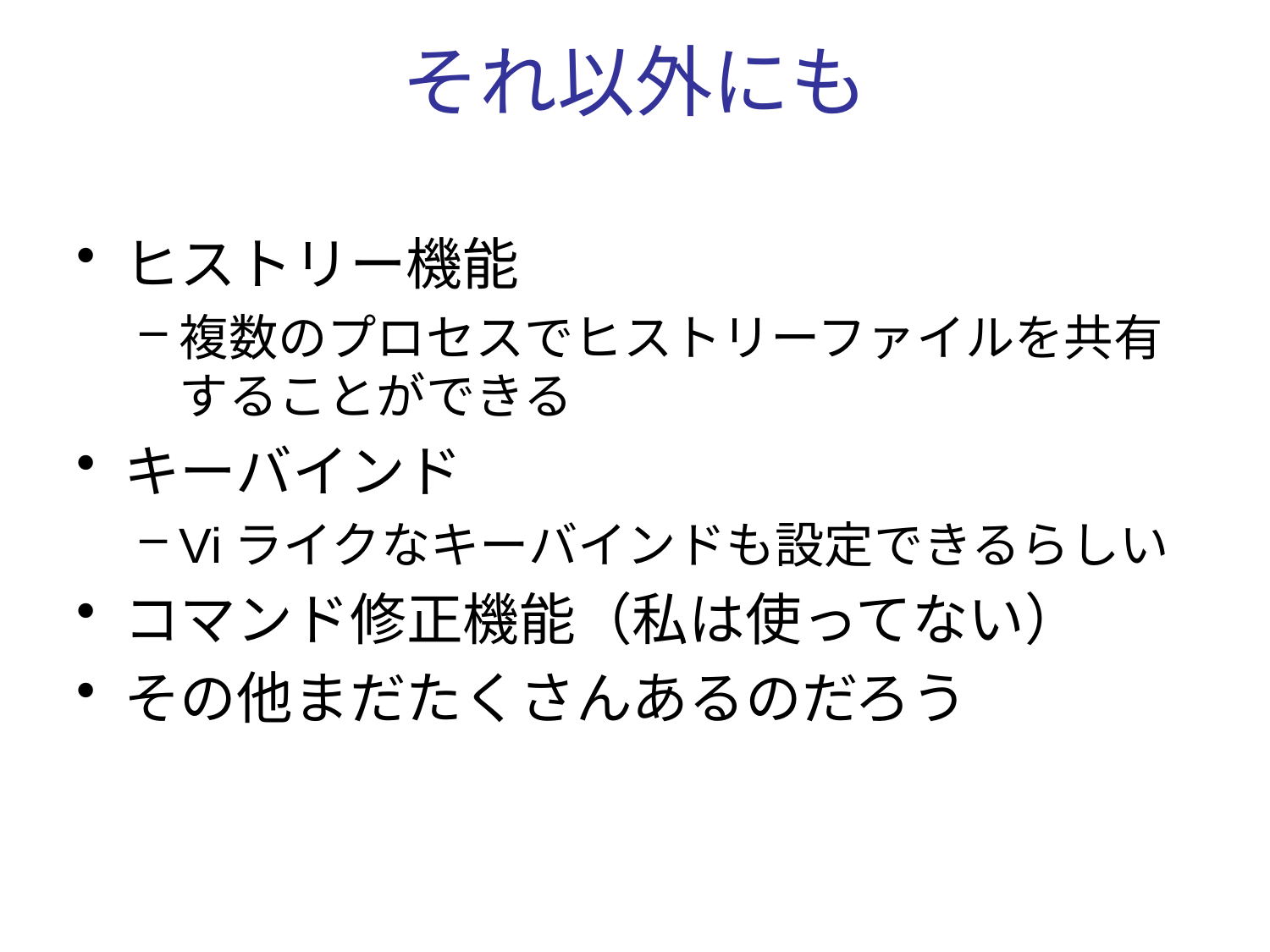

# それ以外にも
ヒストリー機能
複数のプロセスでヒストリーファイルを共有することができる
キーバインド
Viライクなキーバインドも設定できるらしい
コマンド修正機能（私は使ってない）
その他まだたくさんあるのだろう